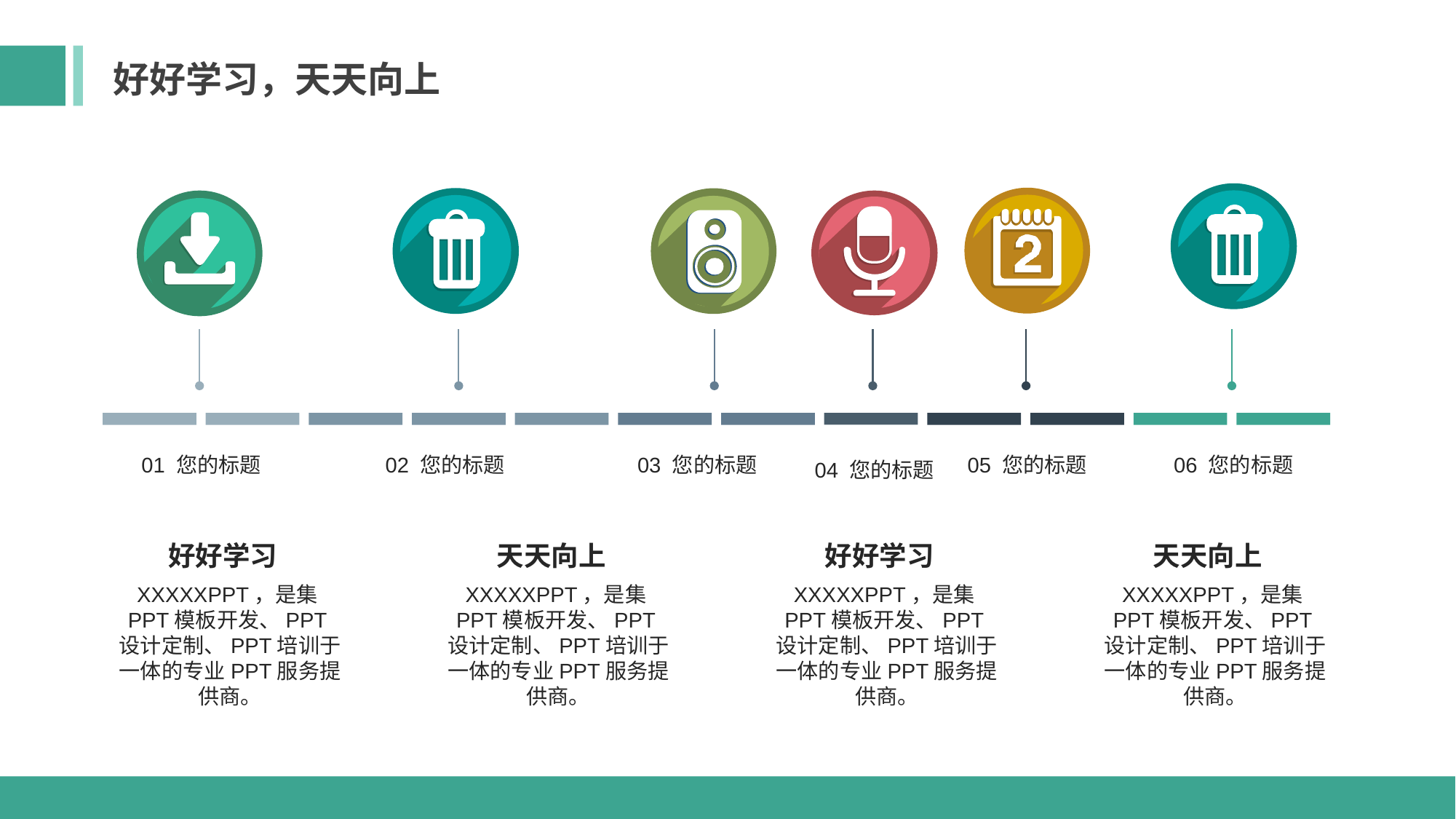

好好学习，天天向上

01 您的标题
02 您的标题
03 您的标题
05 您的标题
06 您的标题
04 您的标题
好好学习
XXXXXPPT，是集PPT模板开发、PPT设计定制、PPT培训于一体的专业PPT服务提供商。
天天向上
XXXXXPPT，是集PPT模板开发、PPT设计定制、PPT培训于一体的专业PPT服务提供商。
好好学习
XXXXXPPT，是集PPT模板开发、PPT设计定制、PPT培训于一体的专业PPT服务提供商。
天天向上
XXXXXPPT，是集PPT模板开发、PPT设计定制、PPT培训于一体的专业PPT服务提供商。